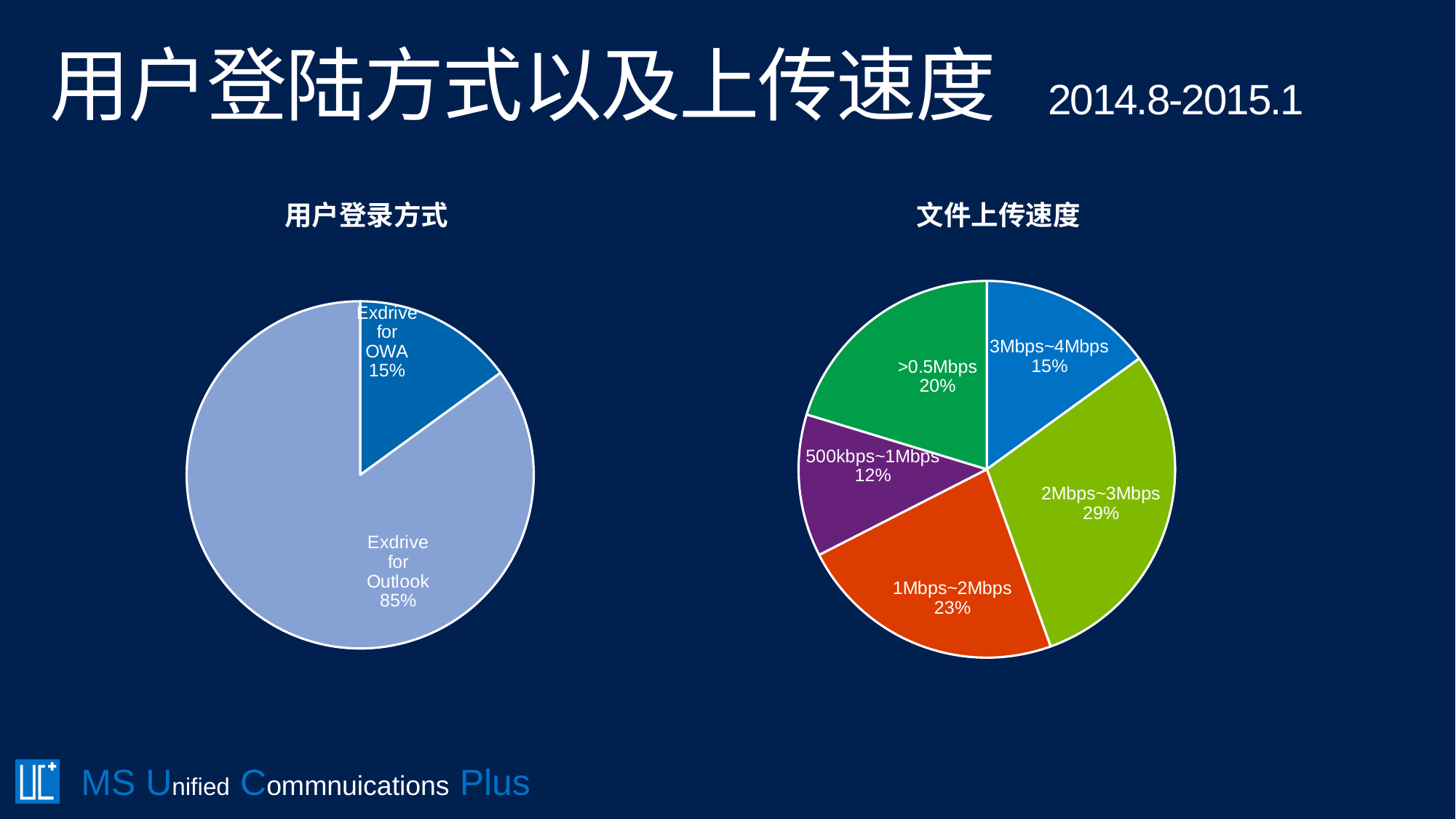

# 用户登陆方式以及上传速度  2014.8-2015.1
用户登录方式

### Chart

| Category |  |
|---|---|
| Exdrive for OWA | 15.0 |
| Exdrive for Outlook | 85.0 |
文件上传速度

### Chart

| Category |  |
|---|---|
| 3Mbps~4Mbps | 24645.0 |
| 2Mbps~3Mbps | 48435.0 |
| 1Mbps~2Mbps | 37759.0 |
| 500kbps~1Mbps | 20058.0 |
| 500kbps以下 | 33338.0 |